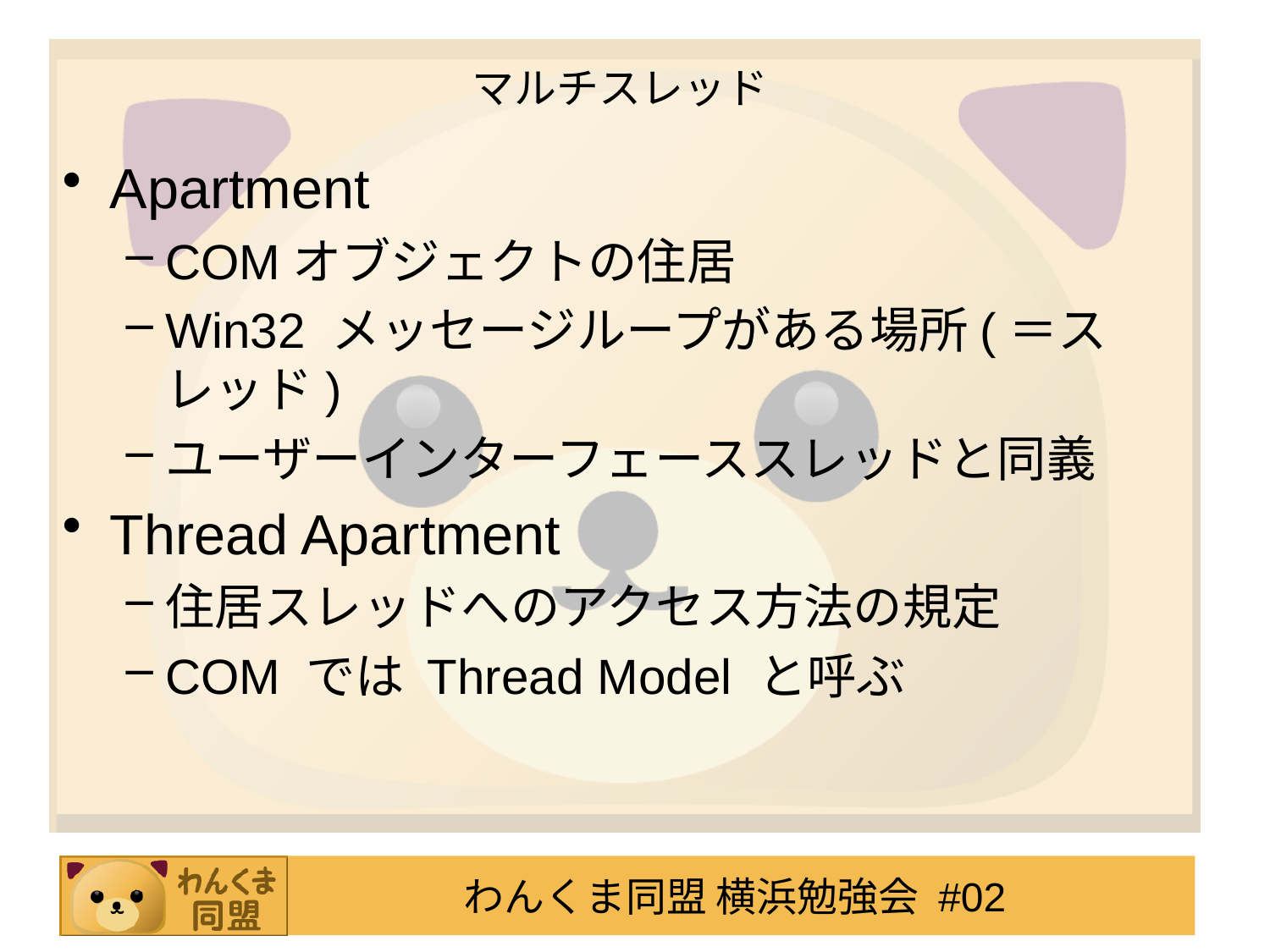

# マルチスレッド
Apartment
COMオブジェクトの住居
Win32 メッセージループがある場所(＝スレッド)
ユーザーインターフェーススレッドと同義
Thread Apartment
住居スレッドへのアクセス方法の規定
COM では Thread Model と呼ぶ